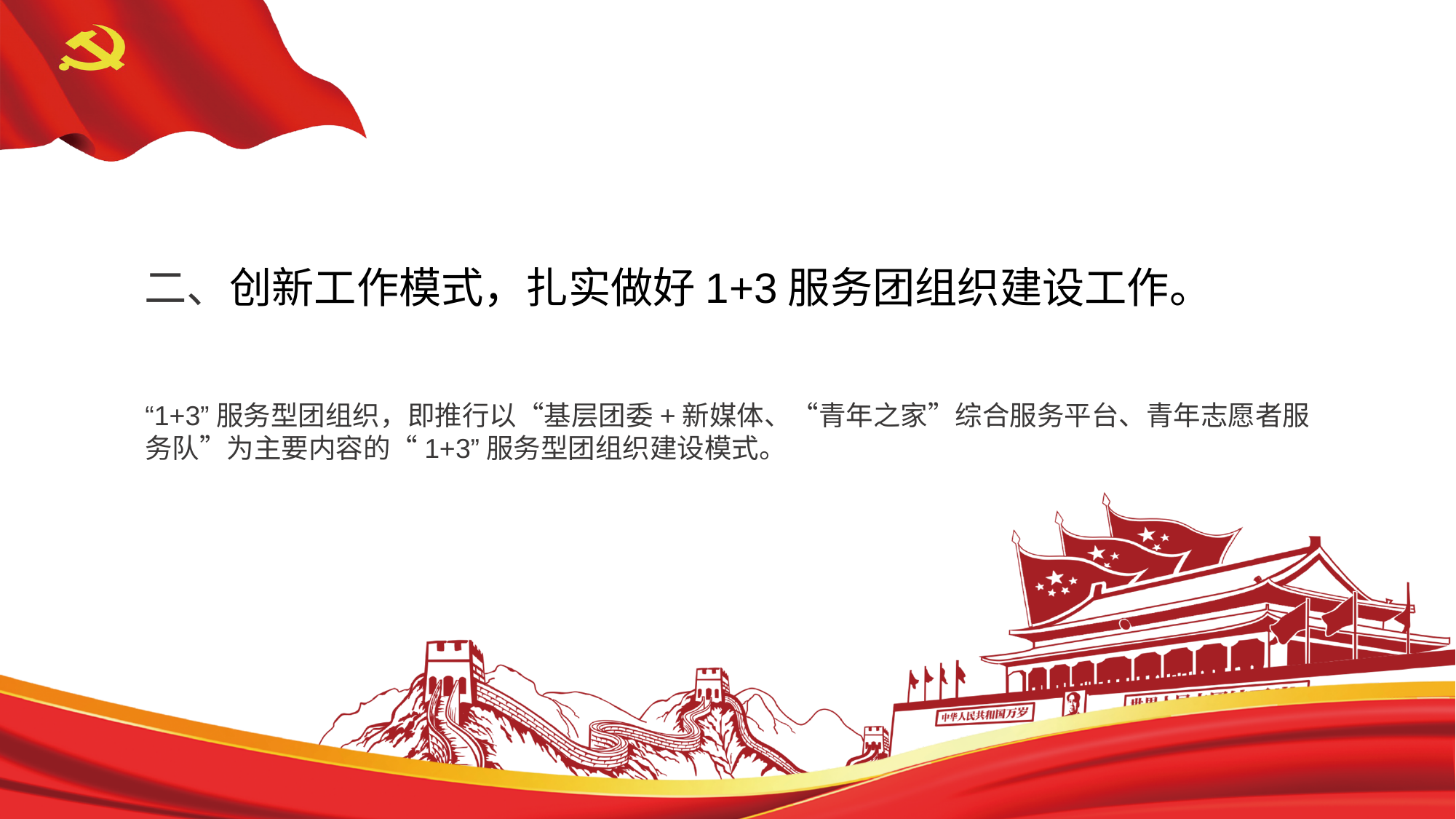

二、创新工作模式，扎实做好1+3服务团组织建设工作。
“1+3”服务型团组织，即推行以“基层团委+新媒体、“青年之家”综合服务平台、青年志愿者服务队”为主要内容的“1+3”服务型团组织建设模式。